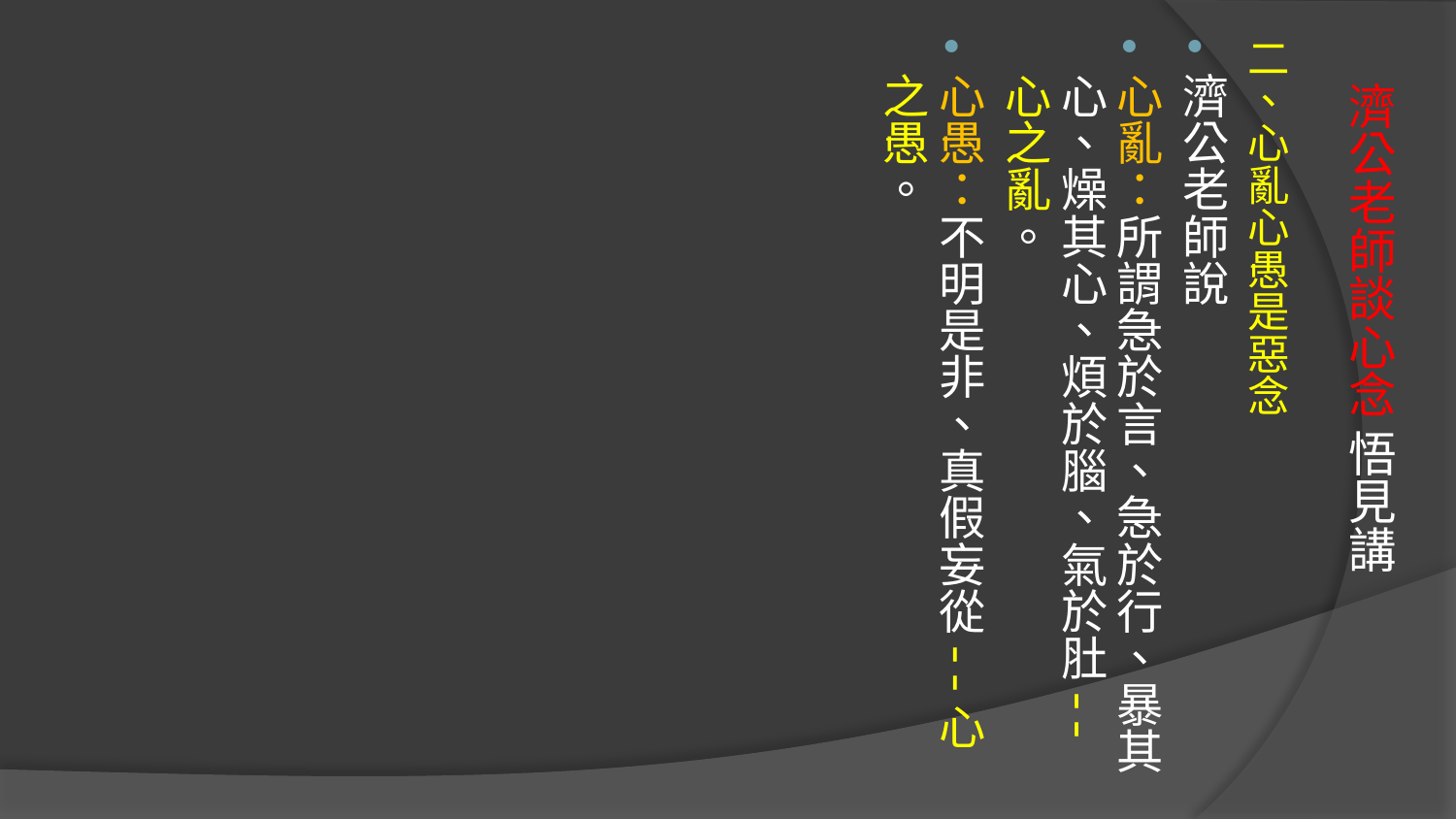

二、心亂心愚是惡念
濟公老師說
心亂：所謂急於言、急於行、暴其心、燥其心、煩於腦、氣於肚--心之亂。
心愚：不明是非、真假妄從--心之愚。

# 濟公老師談心念 悟見講